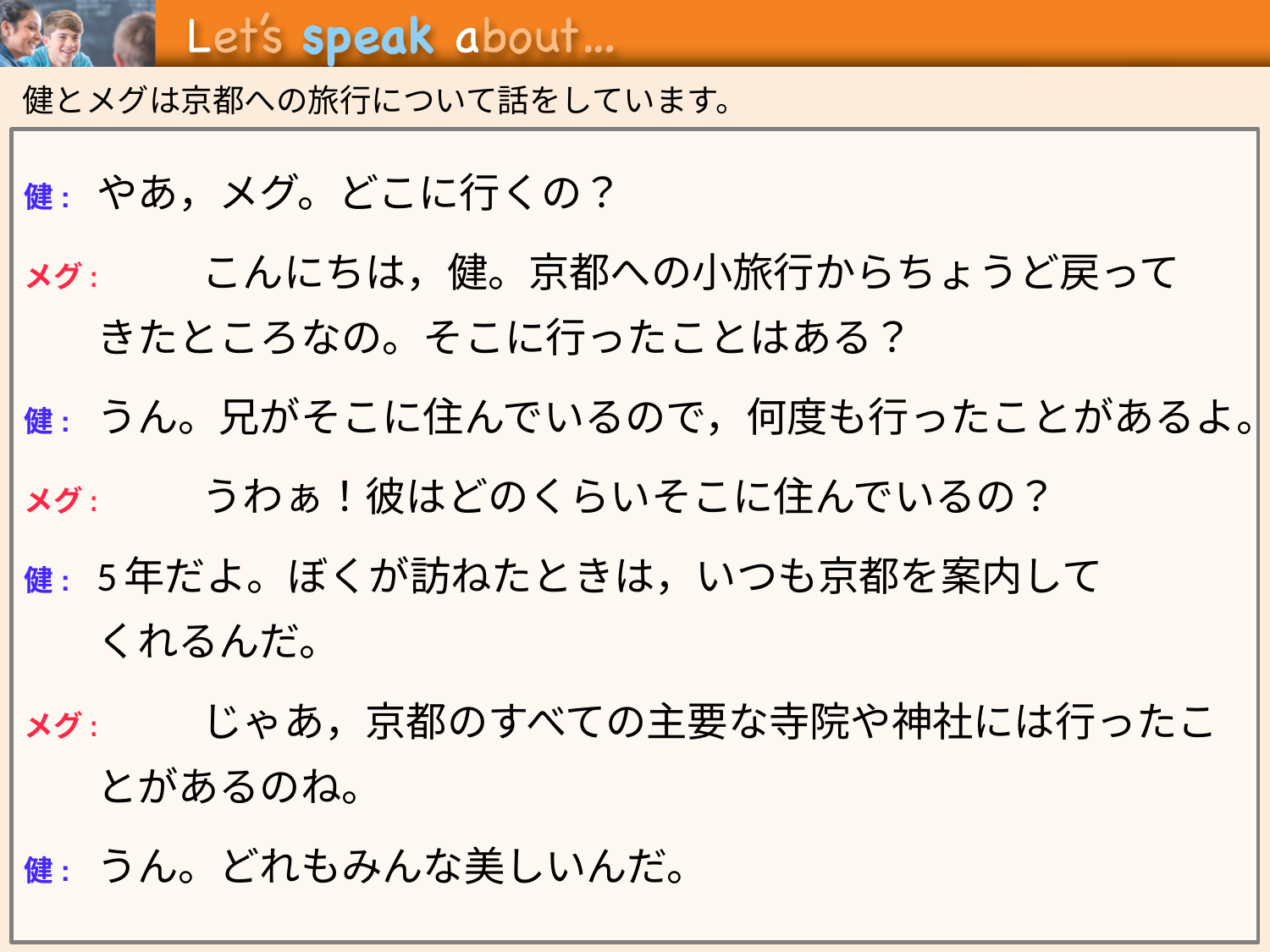

健とメグは京都への旅行について話をしています。
健:	やあ，メグ。どこに行くの？
メグ:	こんにちは，健。京都への小旅行からちょうど戻って
きたところなの。そこに行ったことはある？
健:	うん。兄がそこに住んでいるので，何度も行ったことがあるよ。
メグ:	うわぁ！彼はどのくらいそこに住んでいるの？
健:	5年だよ。ぼくが訪ねたときは，いつも京都を案内して
くれるんだ。
メグ:	じゃあ，京都のすべての主要な寺院や神社には行ったことがあるのね。
健:	うん。どれもみんな美しいんだ。